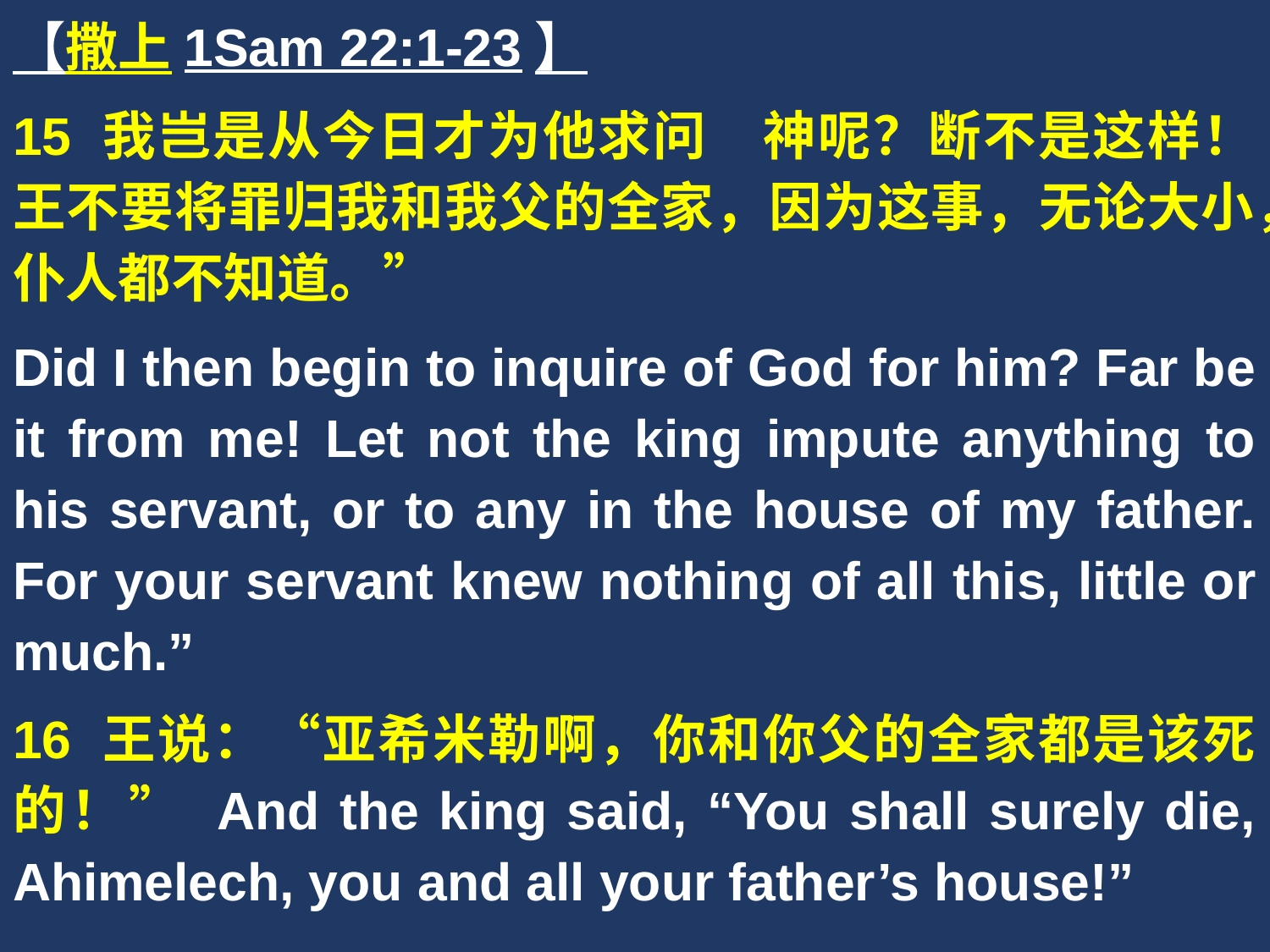

【撒上1Sam 22:1-23】
15 我岂是从今日才为他求问　神呢？断不是这样！王不要将罪归我和我父的全家，因为这事，无论大小，仆人都不知道。”
Did I then begin to inquire of God for him? Far be it from me! Let not the king impute anything to his servant, or to any in the house of my father. For your servant knew nothing of all this, little or much.”
16 王说：“亚希米勒啊，你和你父的全家都是该死的！” And the king said, “You shall surely die, Ahimelech, you and all your father’s house!”